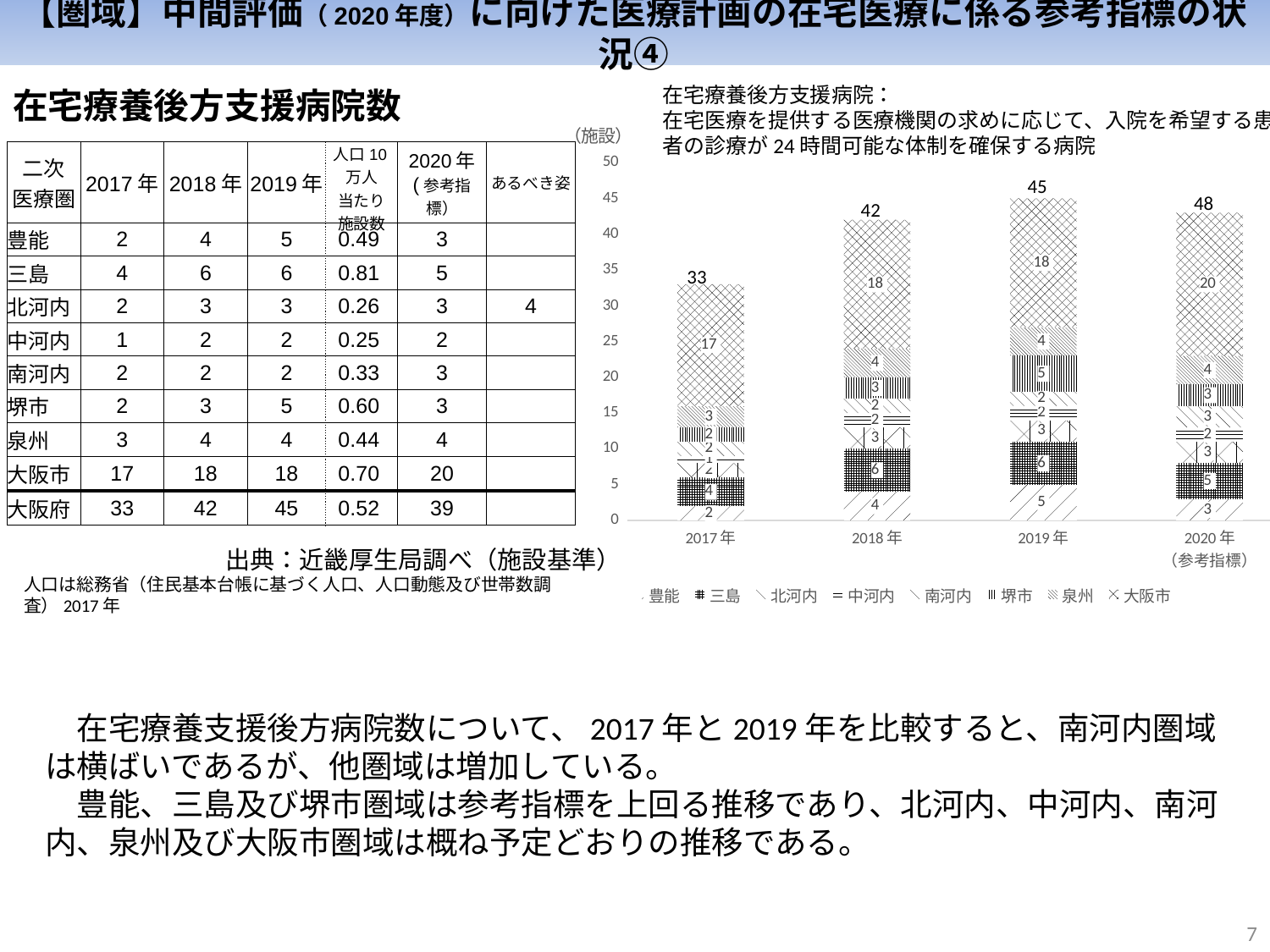

【圏域】中間評価（2020年度）に向けた医療計画の在宅医療に係る参考指標の状況④
在宅療養後方支援病院：
在宅医療を提供する医療機関の求めに応じて、入院を希望する患者の診療が24時間可能な体制を確保する病院
在宅療養後方支援病院数

### Chart

| Category | 豊能 | 三島 | 北河内 | 中河内 | 南河内 | 堺市 | 泉州 | 大阪市 |
|---|---|---|---|---|---|---|---|---|
| 2017年 | 2.0 | 4.0 | 2.0 | 1.0 | 2.0 | 2.0 | 3.0 | 17.0 |
| 2018年 | 4.0 | 6.0 | 3.0 | 2.0 | 2.0 | 3.0 | 4.0 | 18.0 |
| 2019年 | 5.0 | 6.0 | 3.0 | 2.0 | 2.0 | 5.0 | 4.0 | 18.0 |
| 2020年
（参考指標） | 3.0 | 5.0 | 3.0 | 2.0 | 3.0 | 3.0 | 4.0 | 20.0 |
| 二次 医療圏 | 2017年 | 2018年 | 2019年 | 人口10万人
当たり
施設数 | 2020年 (参考指標） | あるべき姿 |
| --- | --- | --- | --- | --- | --- | --- |
| 豊能 | 2 | 4 | 5 | 0.49 | 3 |  |
| 三島 | 4 | 6 | 6 | 0.81 | 5 |  |
| 北河内 | 2 | 3 | 3 | 0.26 | 3 | 4 |
| 中河内 | 1 | 2 | 2 | 0.25 | 2 |  |
| 南河内 | 2 | 2 | 2 | 0.33 | 3 |  |
| 堺市 | 2 | 3 | 5 | 0.60 | 3 |  |
| 泉州 | 3 | 4 | 4 | 0.44 | 4 |  |
| 大阪市 | 17 | 18 | 18 | 0.70 | 20 |  |
| 大阪府 | 33 | 42 | 45 | 0.52 | 39 |  |
45
48
42
33
出典：近畿厚生局調べ（施設基準）
人口は総務省（住民基本台帳に基づく人口、人口動態及び世帯数調査）2017年

　在宅療養支援後方病院数について、2017年と2019年を比較すると、南河内圏域は横ばいであるが、他圏域は増加している。
　豊能、三島及び堺市圏域は参考指標を上回る推移であり、北河内、中河内、南河内、泉州及び大阪市圏域は概ね予定どおりの推移である。
7